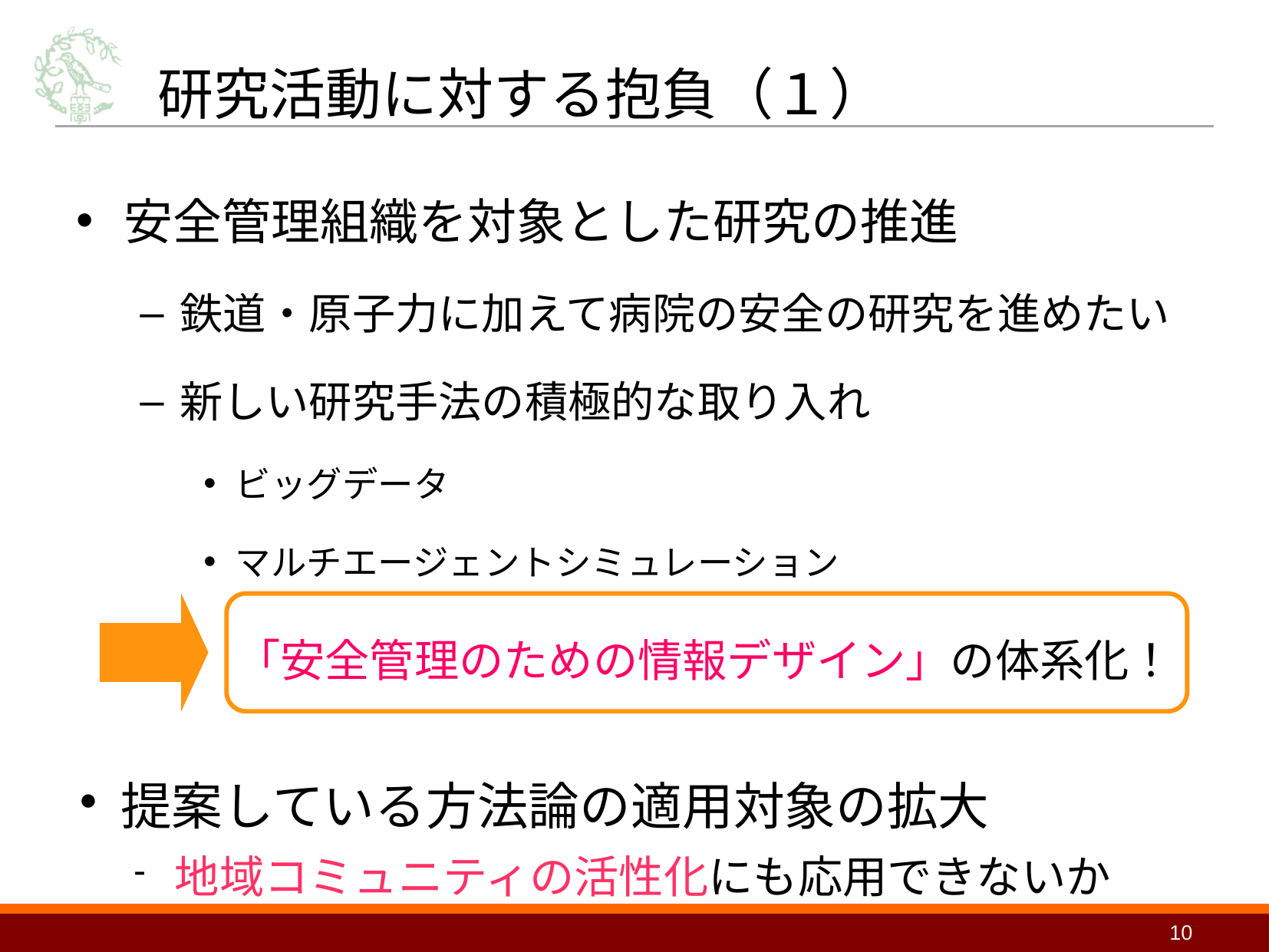

# 研究活動に対する抱負（１）
安全管理組織を対象とした研究の推進
鉄道・原子力に加えて病院の安全の研究を進めたい
新しい研究手法の積極的な取り入れ
ビッグデータ
マルチエージェントシミュレーション

「安全管理のための情報デザイン」の体系化！
提案している方法論の適用対象の拡大
地域コミュニティの活性化にも応用できないか
10